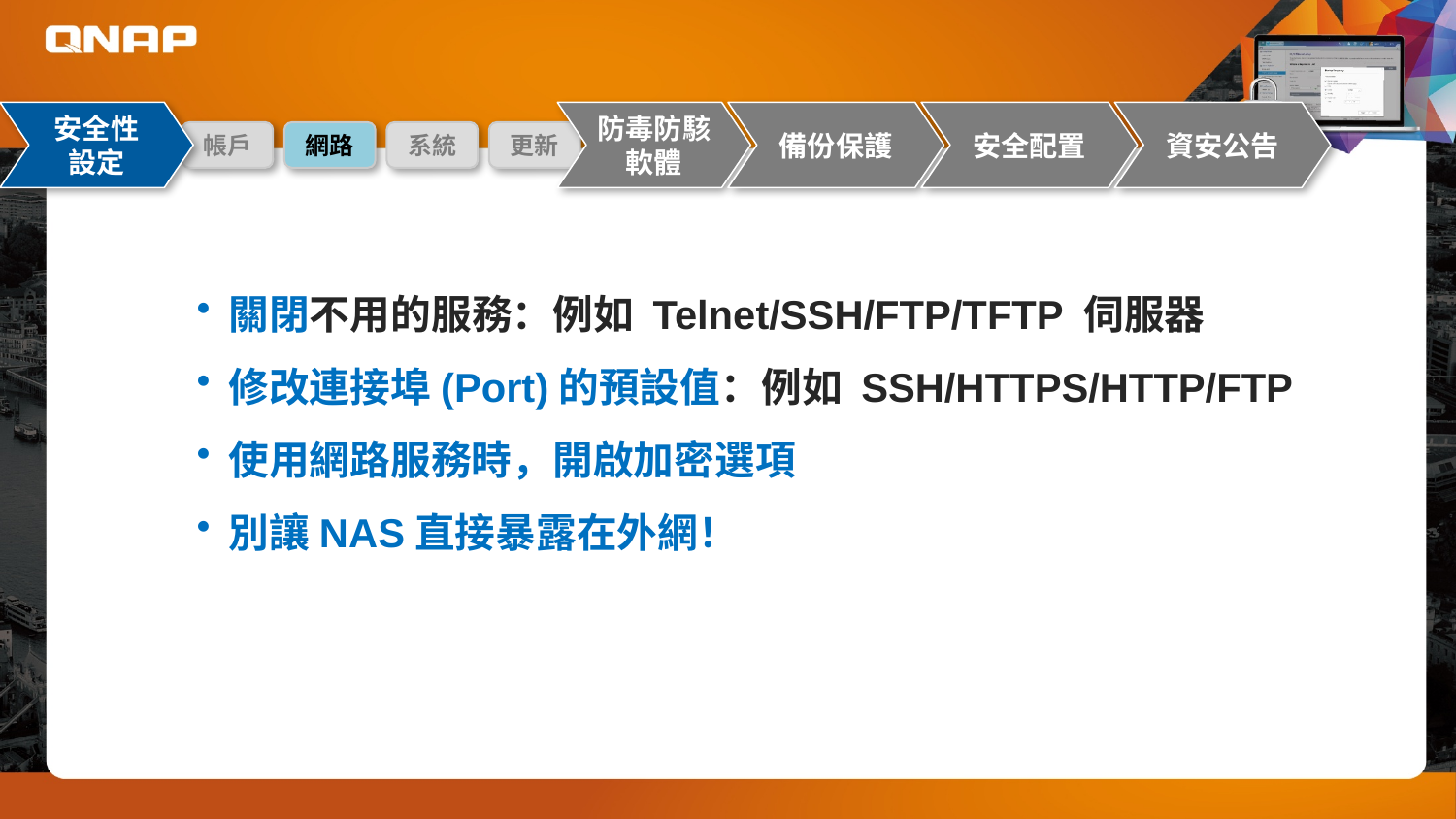

安全性
設定

防毒防駭軟體

備份保護

安全配置

資安公告
帳戶

網路

系統

更新

關閉不用的服務：例如 Telnet/SSH/FTP/TFTP 伺服器
修改連接埠(Port)的預設值：例如 SSH/HTTPS/HTTP/FTP
使用網路服務時，開啟加密選項
別讓NAS直接暴露在外網！